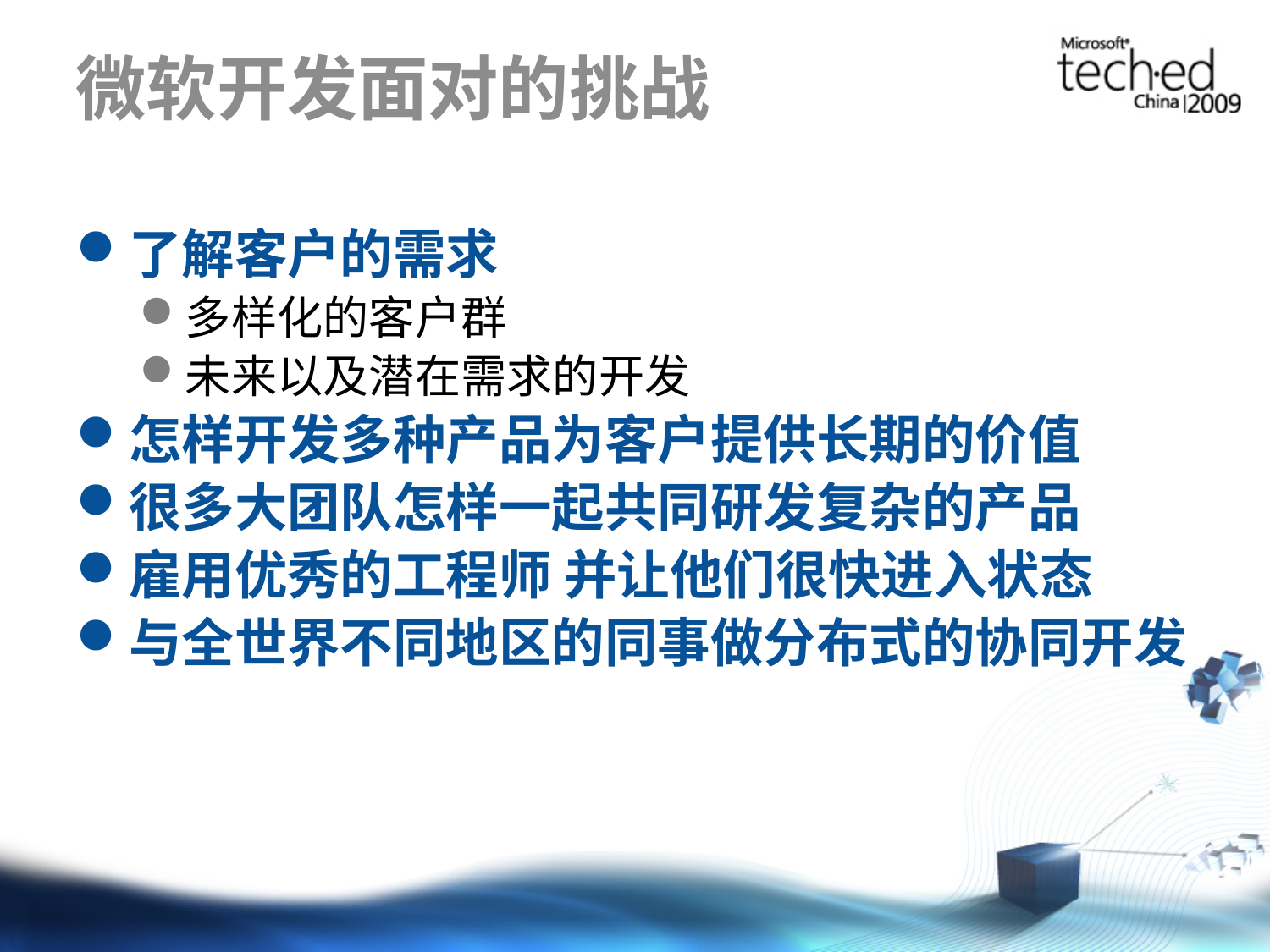

# 微软开发面对的挑战
了解客户的需求
多样化的客户群
未来以及潜在需求的开发
怎样开发多种产品为客户提供长期的价值
很多大团队怎样一起共同研发复杂的产品
雇用优秀的工程师 并让他们很快进入状态
与全世界不同地区的同事做分布式的协同开发